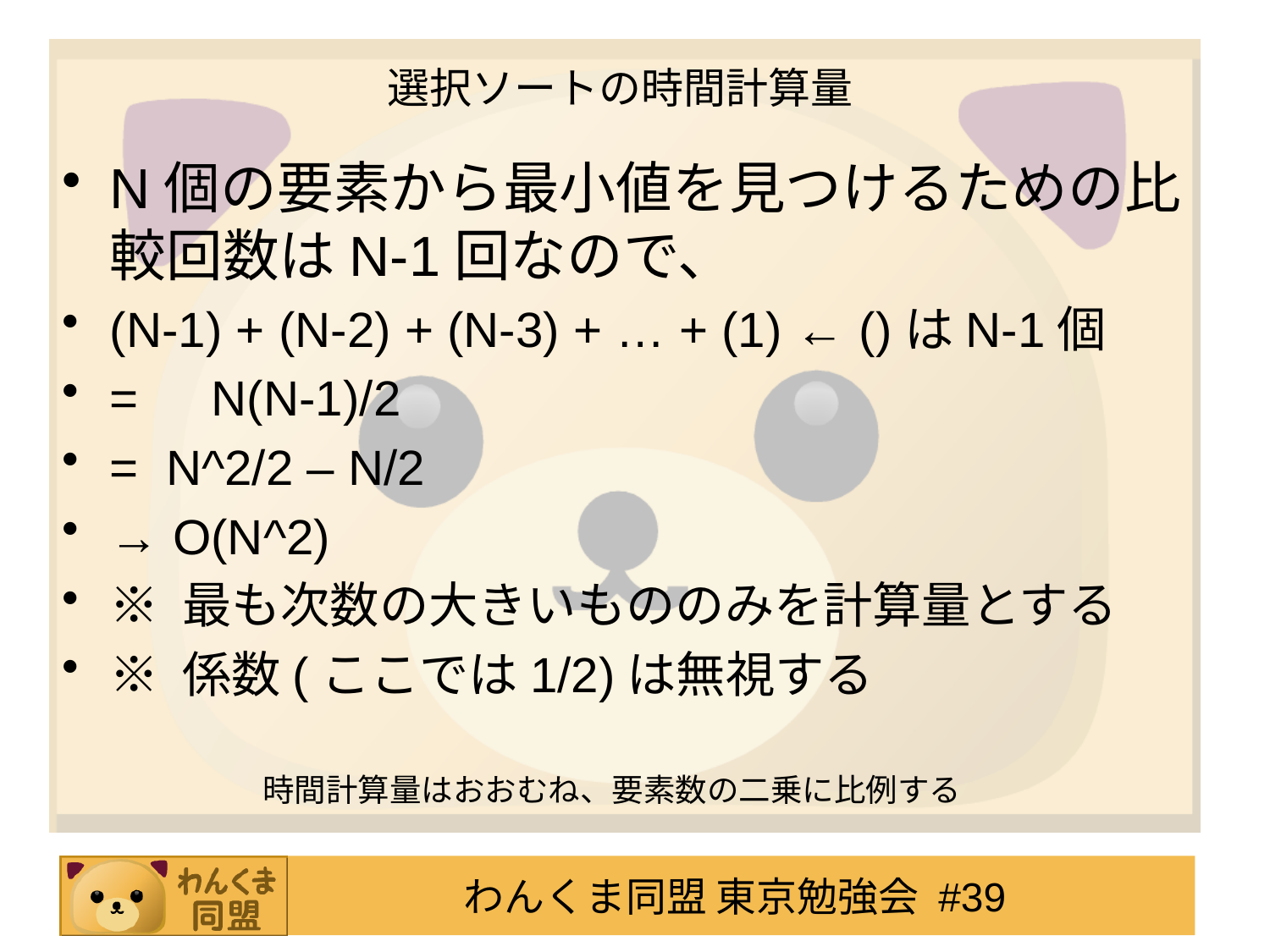

# 選択ソートの時間計算量
N個の要素から最小値を見つけるための比較回数はN-1回なので、
(N-1) + (N-2) + (N-3) + … + (1) ← ()はN-1個
=　N(N-1)/2
=  N^2/2 – N/2
→ O(N^2)
※ 最も次数の大きいもののみを計算量とする
※ 係数(ここでは1/2)は無視する
時間計算量はおおむね、要素数の二乗に比例する